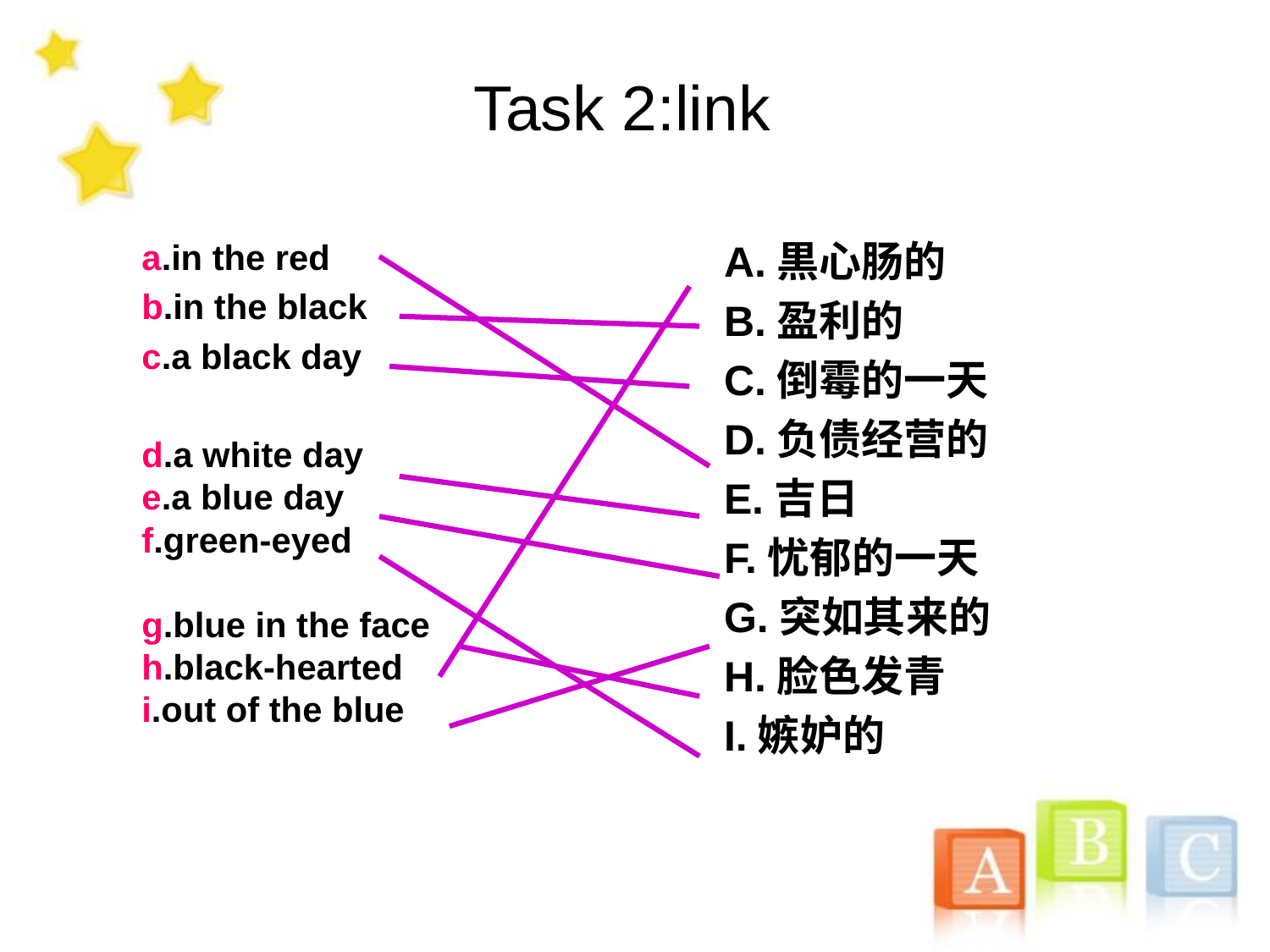

# Task 2:link
a.in the red
b.in the black
c.a black day

d.a white day
e.a blue day
f.green-eyed

g.blue in the face
h.black-hearted
i.out of the blue

A.黒心肠的
B.盈利的
C.倒霉的一天
D.负债经营的
E.吉日
F.忧郁的一天
G.突如其来的
H.脸色发青
I.嫉妒的